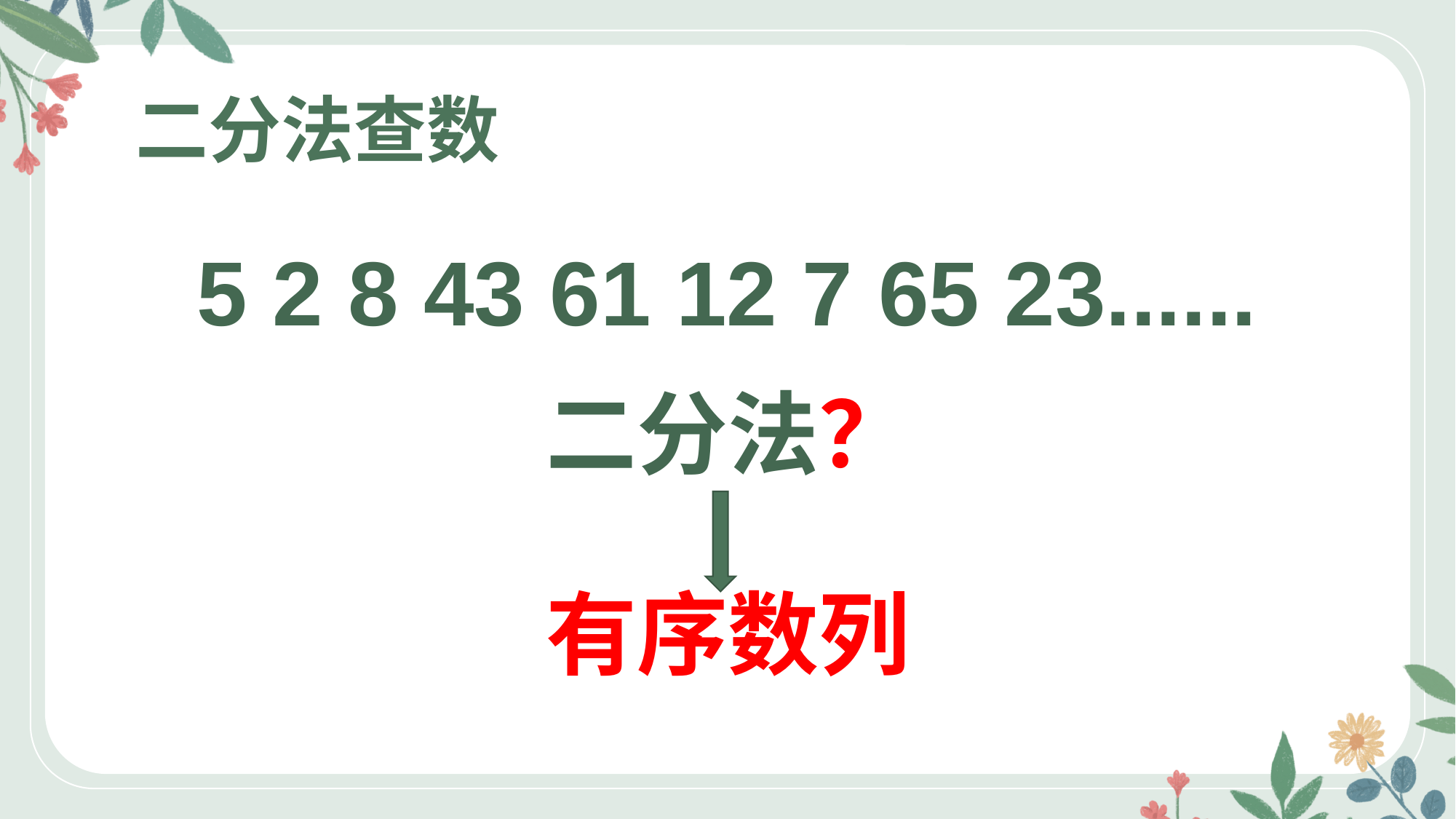

二分法查数
5 2 8 43 61 12 7 65 23......
二分法？

有序数列